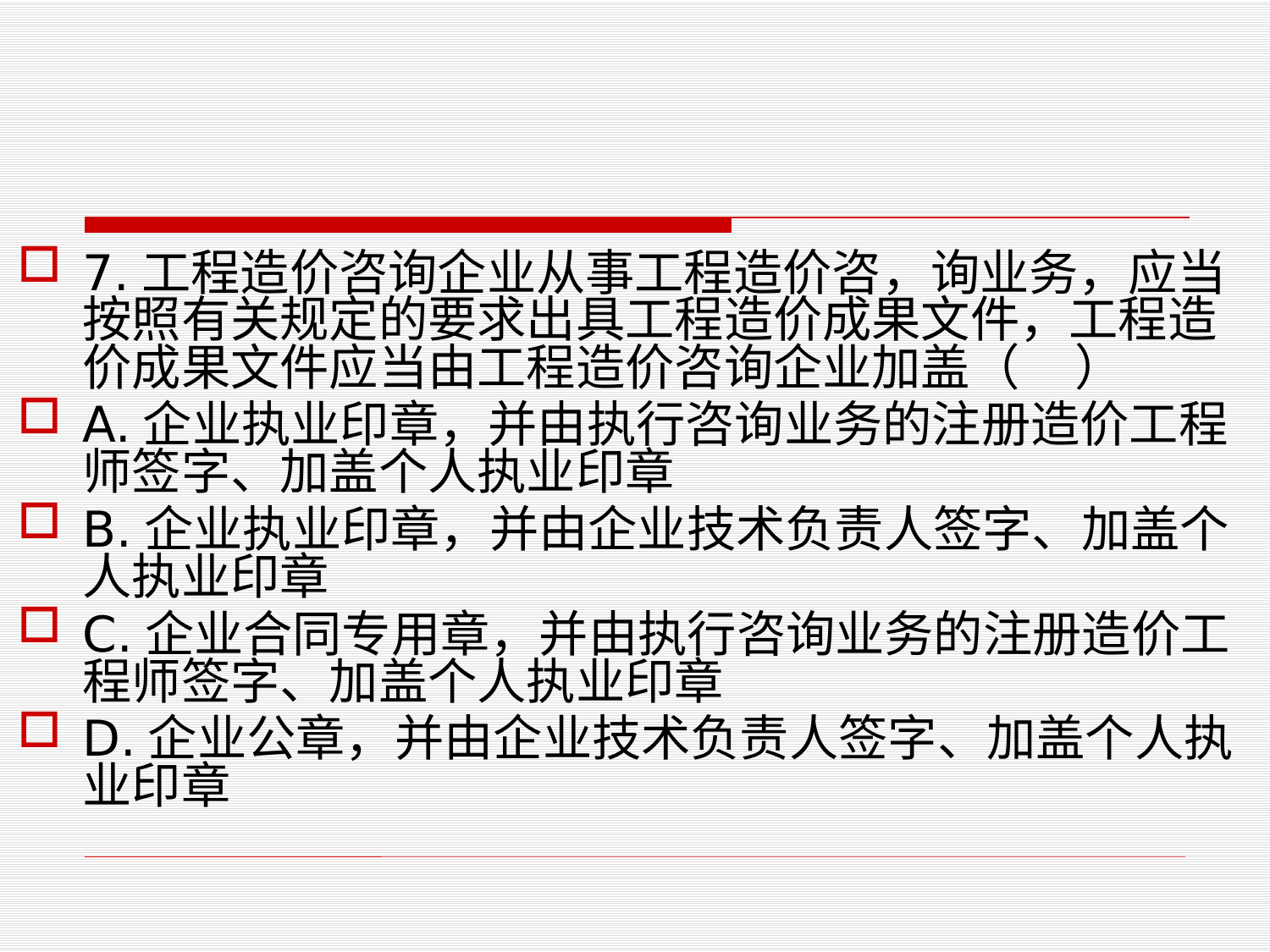

#
7.工程造价咨询企业从事工程造价咨，询业务，应当按照有关规定的要求出具工程造价成果文件，工程造价成果文件应当由工程造价咨询企业加盖（     ）
A.企业执业印章，并由执行咨询业务的注册造价工程师签字、加盖个人执业印章
B.企业执业印章，并由企业技术负责人签字、加盖个人执业印章
C.企业合同专用章，并由执行咨询业务的注册造价工程师签字、加盖个人执业印章
D.企业公章，并由企业技术负责人签字、加盖个人执业印章